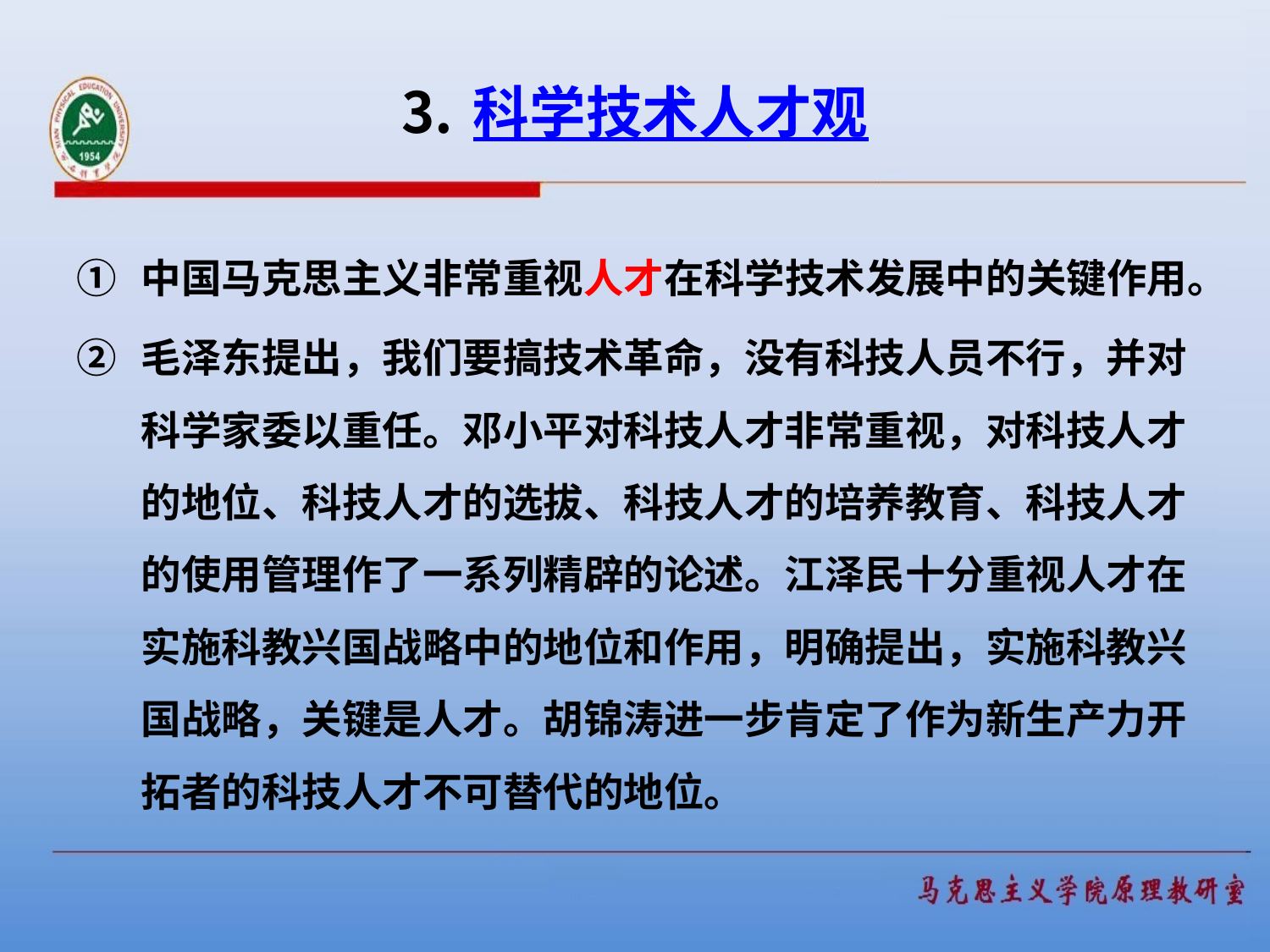

# 科学技术人才观
中国马克思主义非常重视人才在科学技术发展中的关键作用。
毛泽东提出，我们要搞技术革命，没有科技人员不行，并对科学家委以重任。邓小平对科技人才非常重视，对科技人才的地位、科技人才的选拔、科技人才的培养教育、科技人才的使用管理作了一系列精辟的论述。江泽民十分重视人才在实施科教兴国战略中的地位和作用，明确提出，实施科教兴国战略，关键是人才。胡锦涛进一步肯定了作为新生产力开拓者的科技人才不可替代的地位。